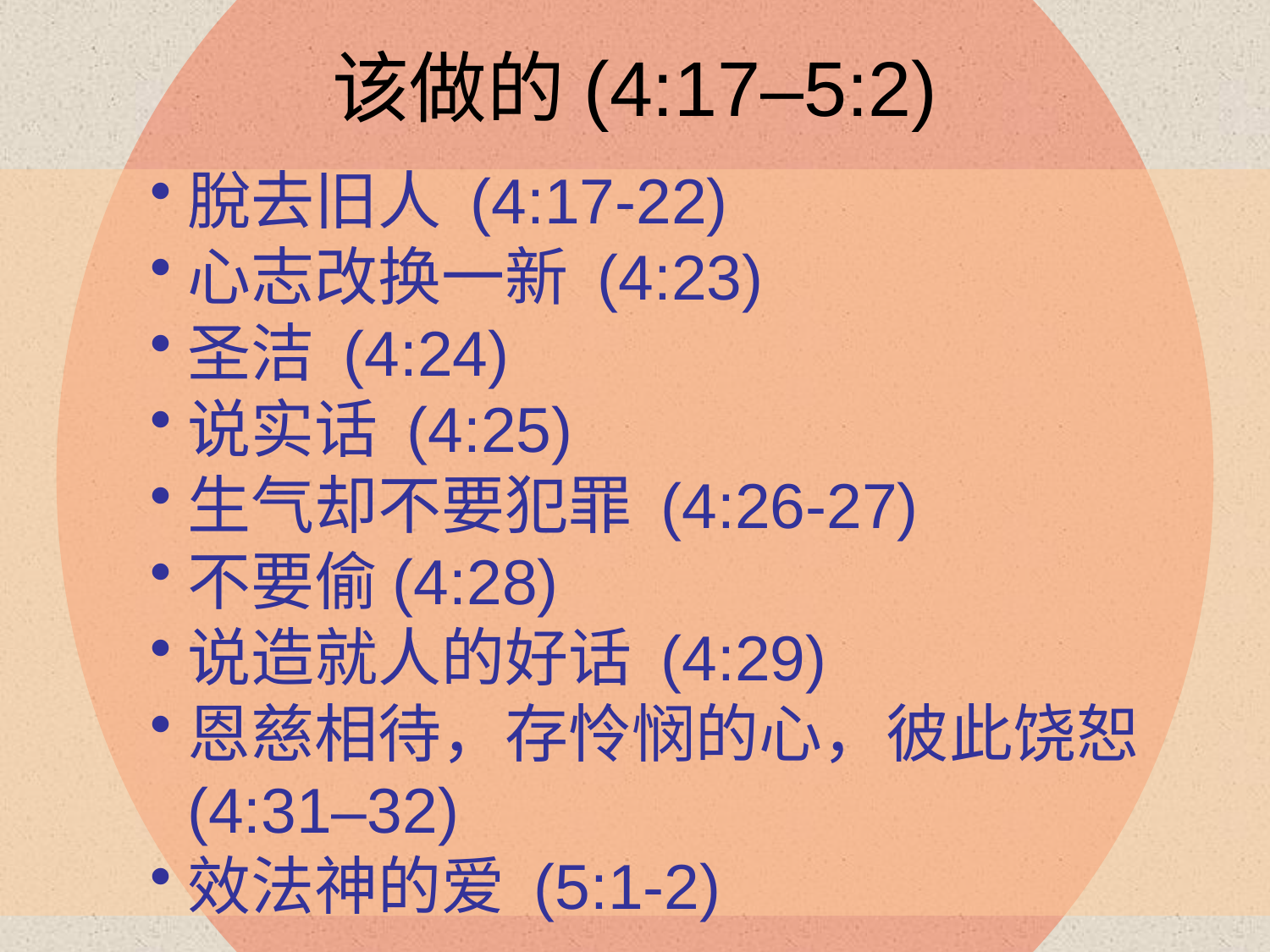

该做的(4:17–5:2)
脫去旧人 (4:17-22)
心志改换一新 (4:23)
圣洁 (4:24)
说实话 (4:25)
生气却不要犯罪 (4:26-27)
不要偷(4:28)
说造就人的好话 (4:29)
恩慈相待，存怜悯的心，彼此饶恕 (4:31–32)
效法神的爱 (5:1-2)